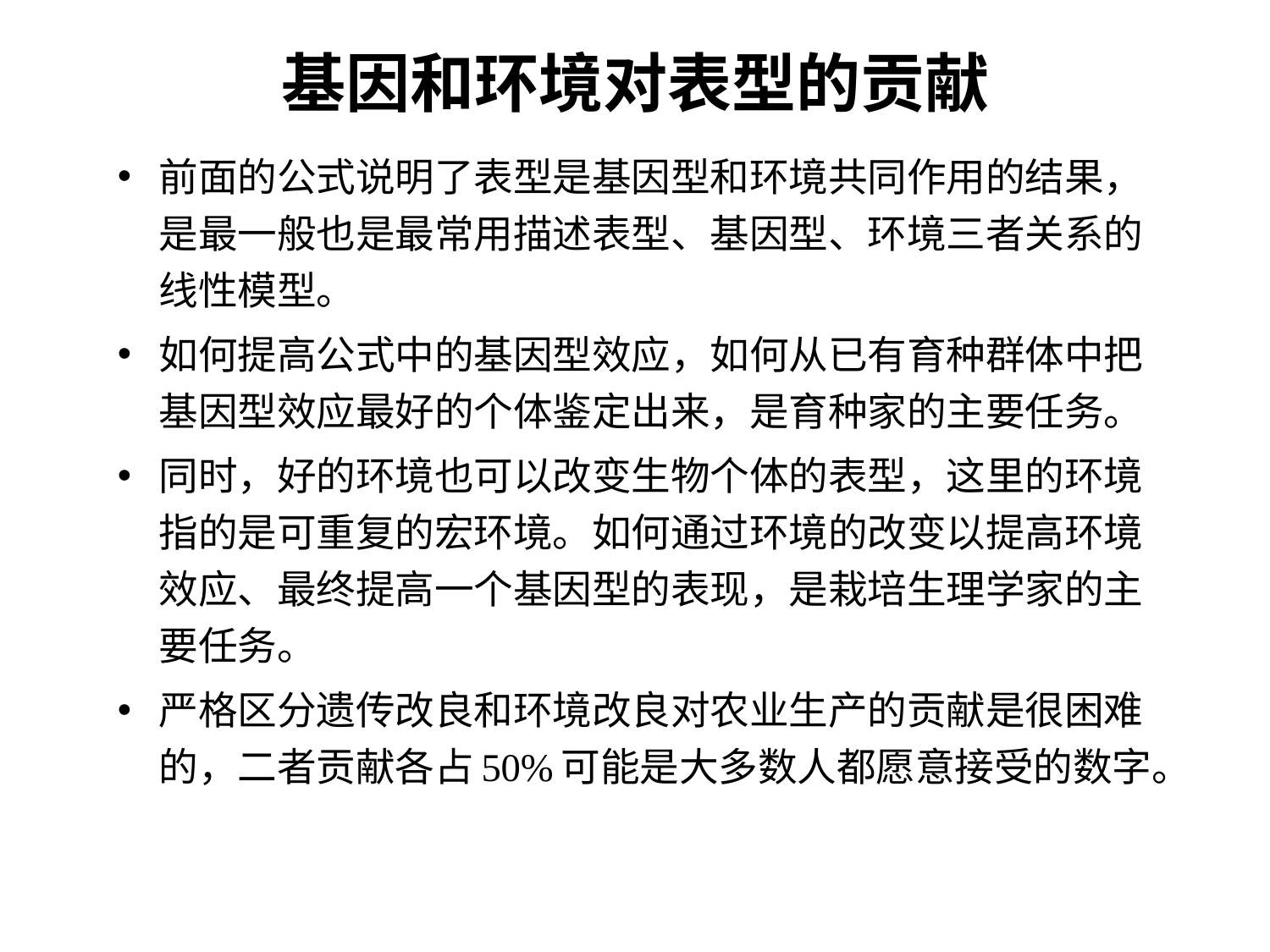

# 基因和环境对表型的贡献
前面的公式说明了表型是基因型和环境共同作用的结果，是最一般也是最常用描述表型、基因型、环境三者关系的线性模型。
如何提高公式中的基因型效应，如何从已有育种群体中把基因型效应最好的个体鉴定出来，是育种家的主要任务。
同时，好的环境也可以改变生物个体的表型，这里的环境指的是可重复的宏环境。如何通过环境的改变以提高环境效应、最终提高一个基因型的表现，是栽培生理学家的主要任务。
严格区分遗传改良和环境改良对农业生产的贡献是很困难的，二者贡献各占50%可能是大多数人都愿意接受的数字。